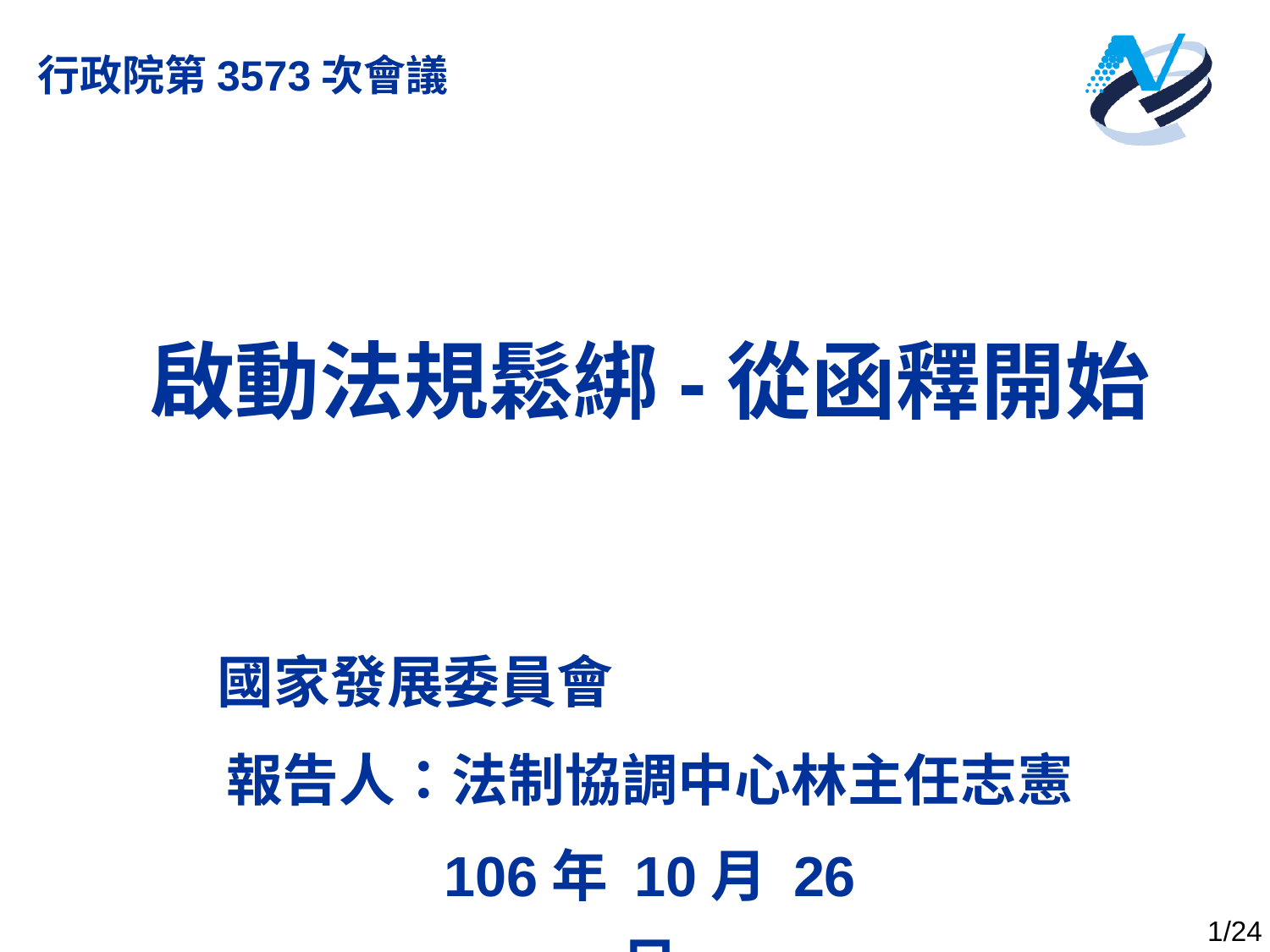

行政院第3573次會議
啟動法規鬆綁-從函釋開始
國家發展委員會
報告人：法制協調中心林主任志憲
106年 10月 26 日